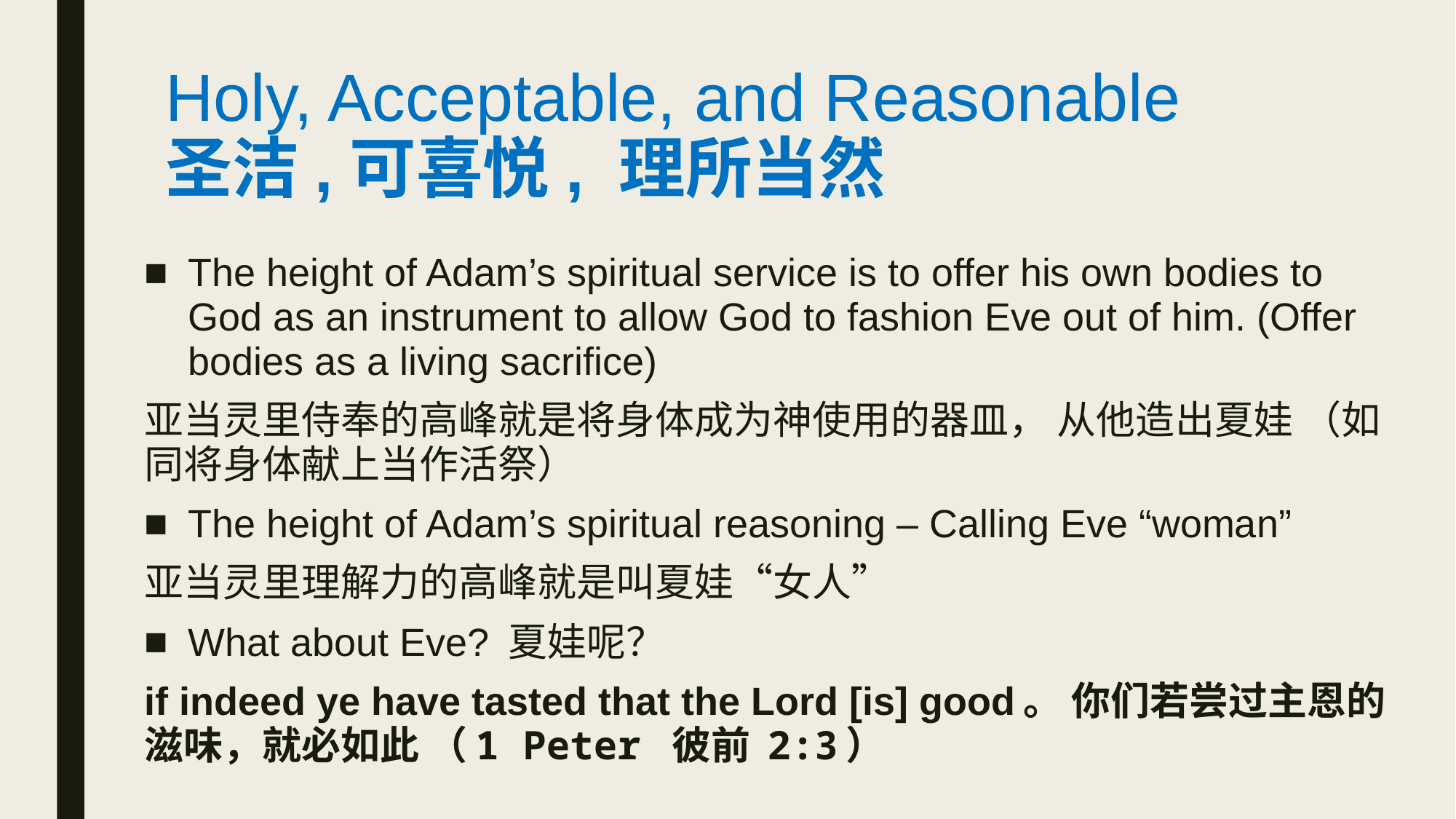

# Holy, Acceptable, and Reasonable 圣洁,可喜悦, 理所当然
The height of Adam’s spiritual service is to offer his own bodies to God as an instrument to allow God to fashion Eve out of him. (Offer bodies as a living sacrifice)
亚当灵里侍奉的高峰就是将身体成为神使用的器皿， 从他造出夏娃 （如同将身体献上当作活祭）
The height of Adam’s spiritual reasoning – Calling Eve “woman”
亚当灵里理解力的高峰就是叫夏娃“女人”
What about Eve? 夏娃呢？
if indeed ye have tasted that the Lord [is] good。 你们若尝过主恩的滋味，就必如此 （1 Peter 彼前 2:3）